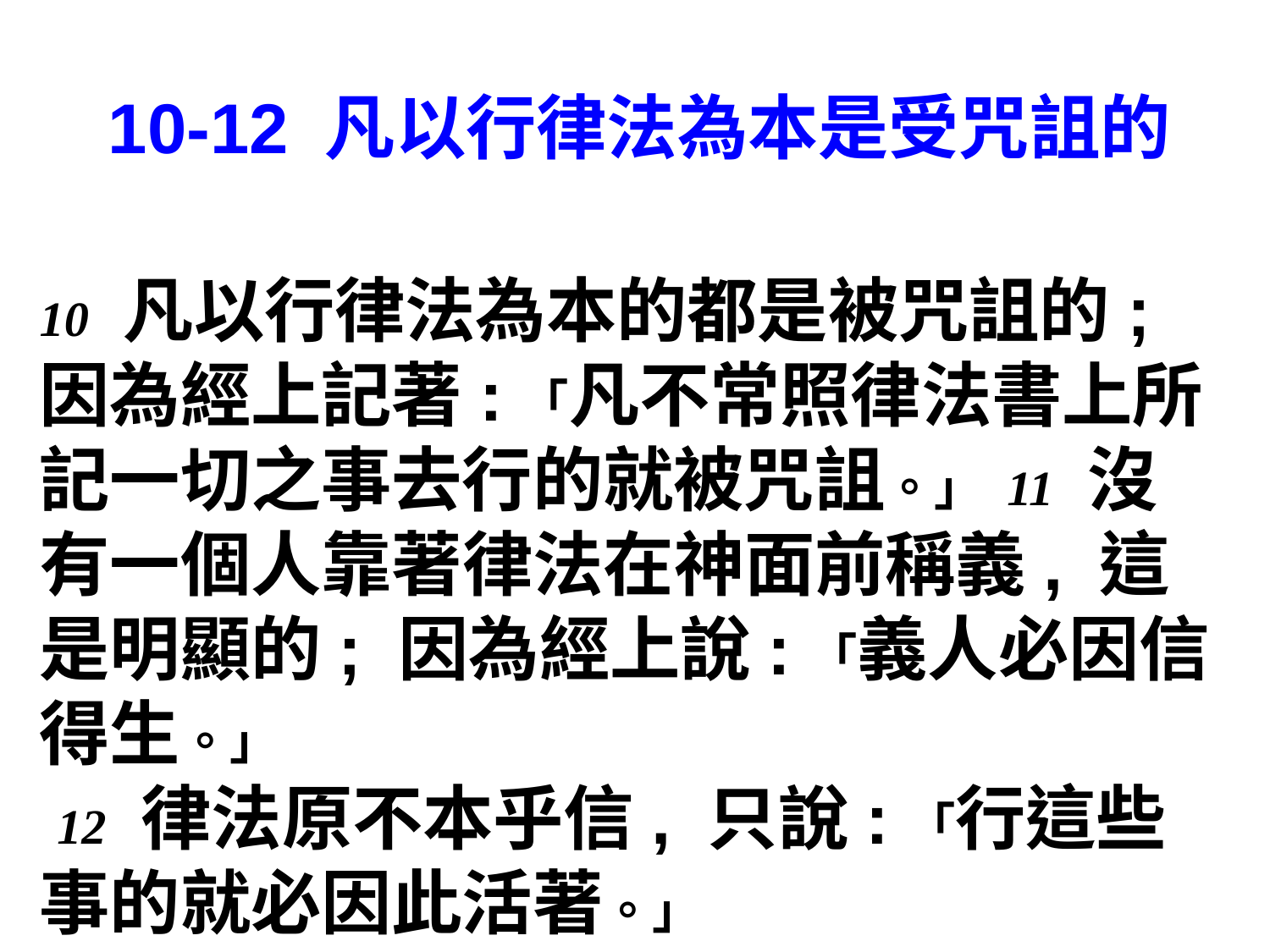

10-12 凡以行律法為本是受咒詛的
10 凡以行律法為本的都是被咒詛的; 因為經上記著:「凡不常照律法書上所記一切之事去行的就被咒詛。」 11 沒有一個人靠著律法在神面前稱義, 這是明顯的; 因為經上說:「義人必因信得生。」
 12 律法原不本乎信, 只說:「行這些事的就必因此活著。」